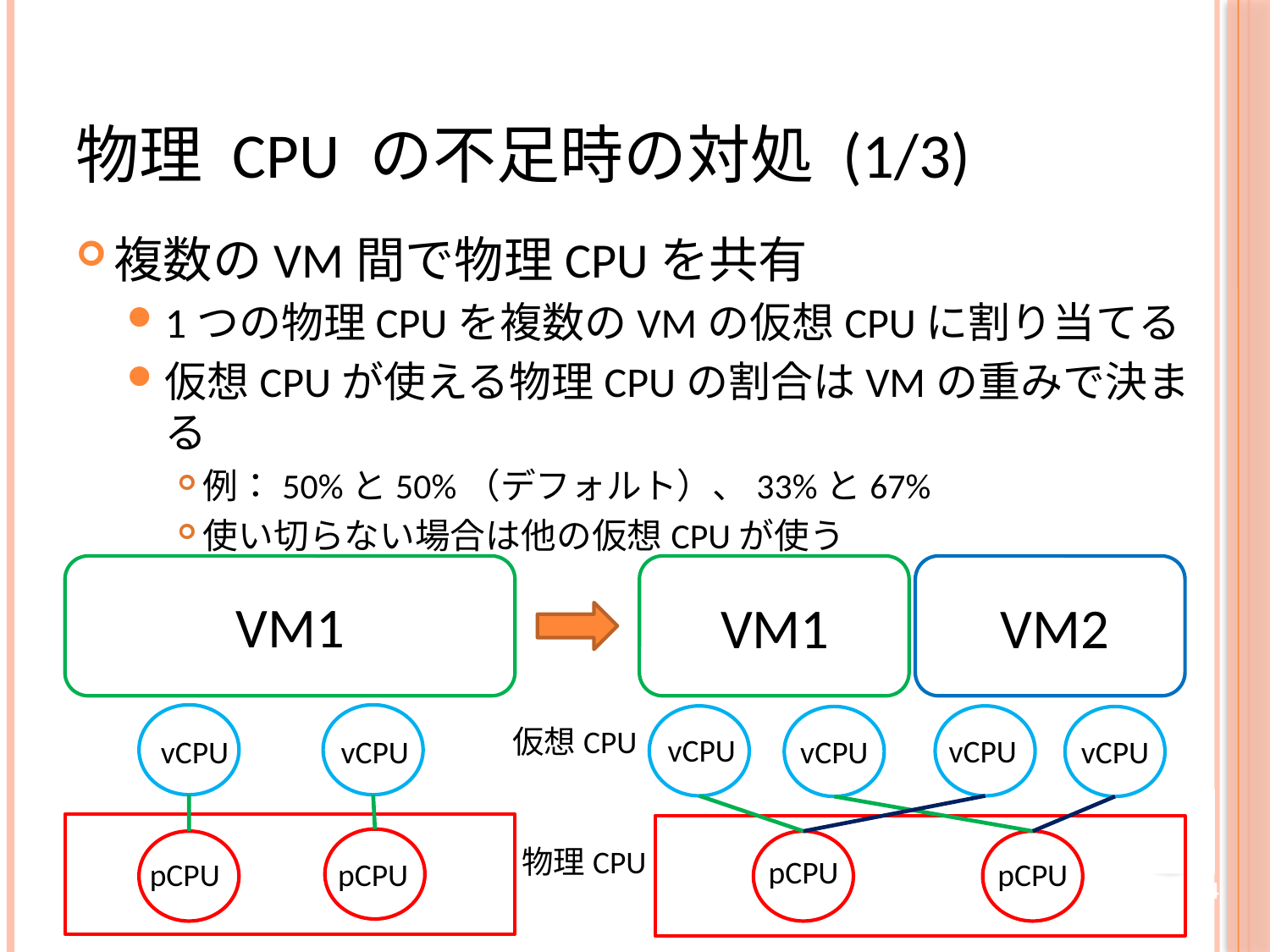

# 物理 CPU の不足時の対処 (1/3)
複数のVM間で物理CPUを共有
1つの物理CPUを複数のVMの仮想CPUに割り当てる
仮想CPUが使える物理CPUの割合はVMの重みで決まる
例：50%と50%（デフォルト）、33%と67%
使い切らない場合は他の仮想CPUが使う

VM1
VM1
VM2

仮想CPU
vCPU
vCPU
vCPU
vCPU
vCPU
vCPU

物理CPU
pCPU
pCPU
pCPU
pCPU
4